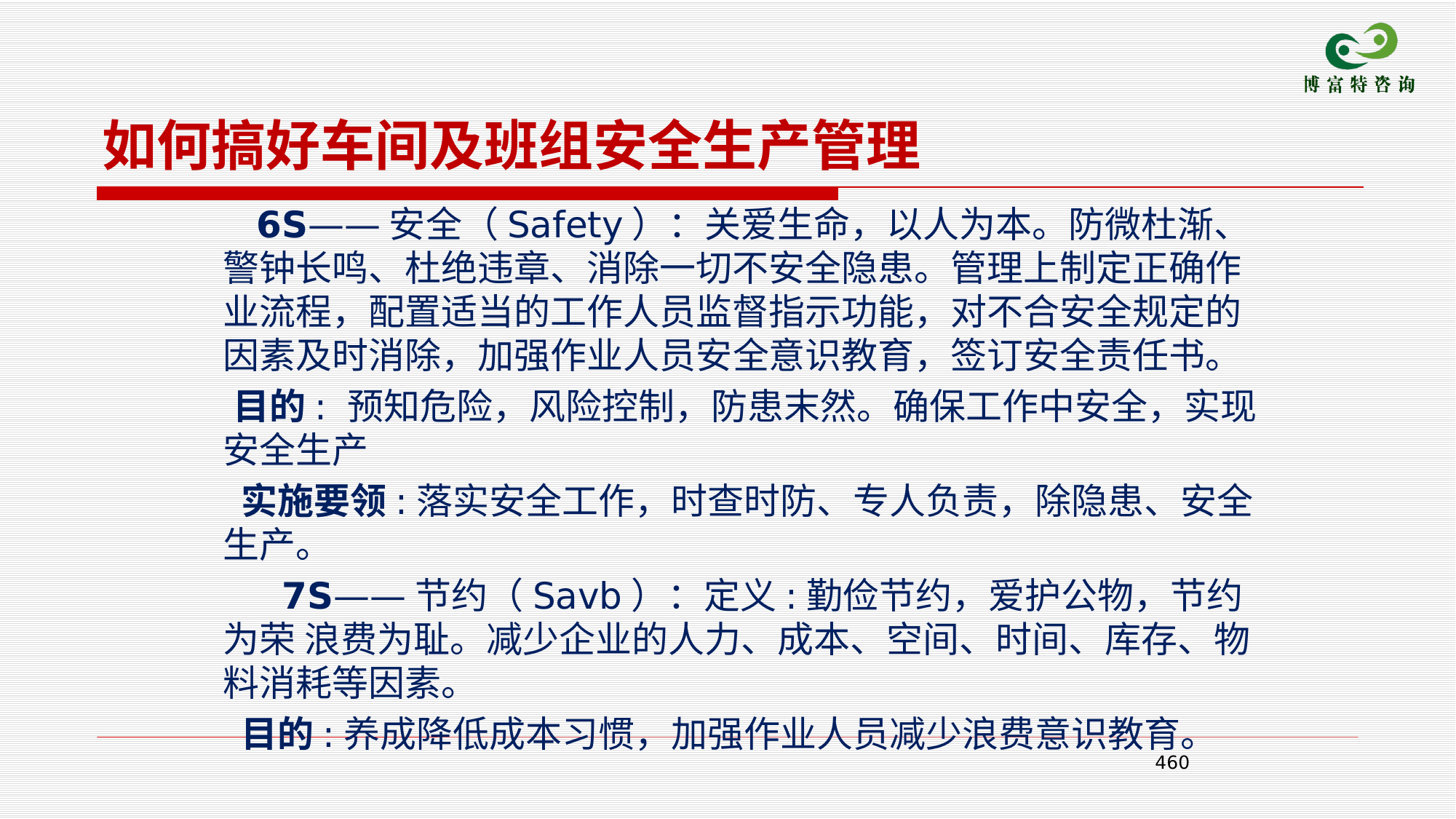

如何搞好车间及班组安全生产管理
       6S——安全（Safety）：关爱生命，以人为本。防微杜渐、警钟长鸣、杜绝违章、消除一切不安全隐患。管理上制定正确作业流程，配置适当的工作人员监督指示功能，对不合安全规定的因素及时消除，加强作业人员安全意识教育，签订安全责任书。
       目的: 预知危险，风险控制，防患末然。确保工作中安全，实现安全生产
        实施要领:落实安全工作，时查时防、专人负责，除隐患、安全生产。
         7S——节约（Savb）：定义:勤俭节约，爱护公物，节约为荣 浪费为耻。减少企业的人力、成本、空间、时间、库存、物料消耗等因素。
        目的:养成降低成本习惯，加强作业人员减少浪费意识教育。

460